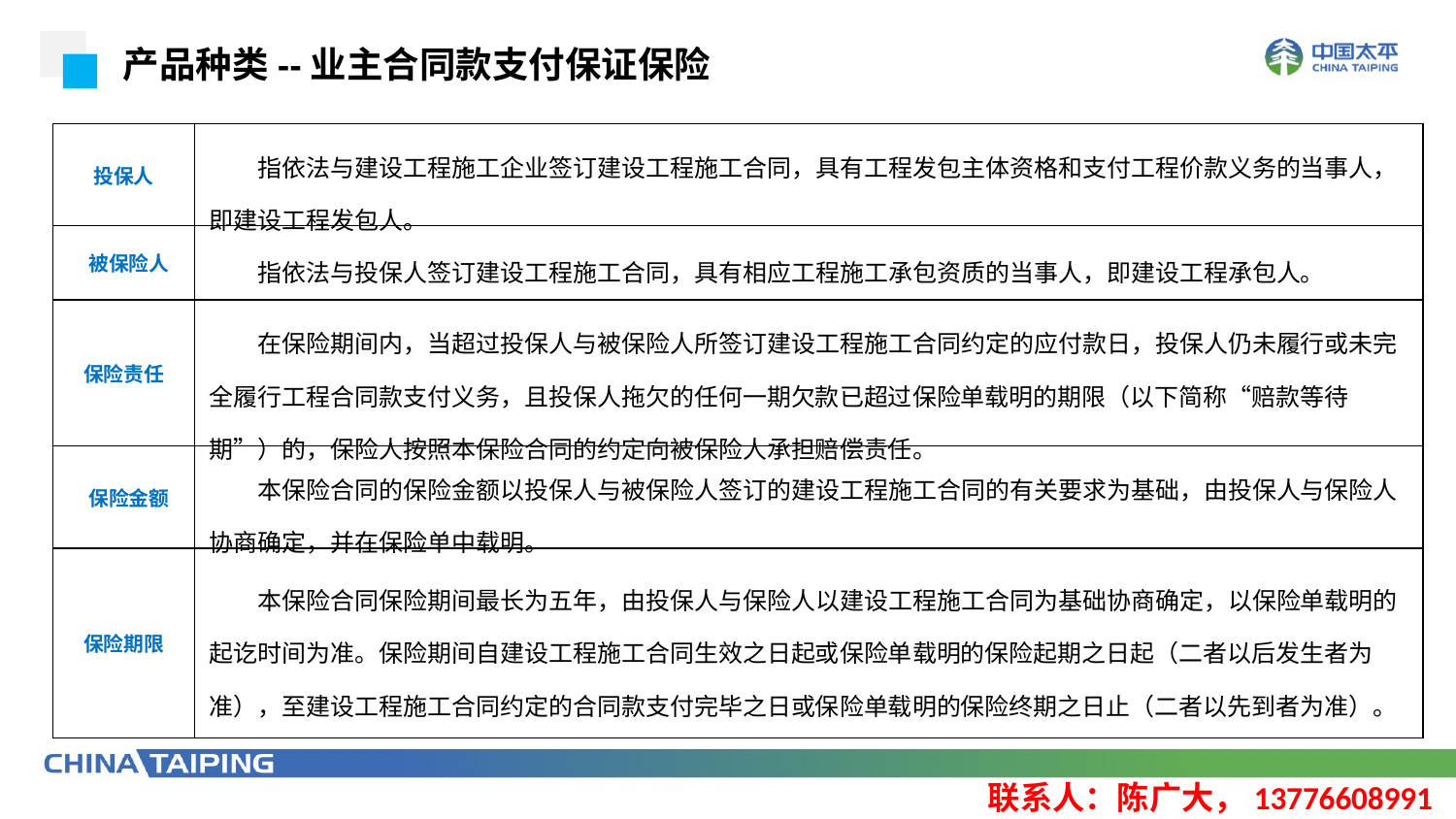

产品种类--业主合同款支付保证保险

| 投保人 | 指依法与建设工程施工企业签订建设工程施工合同，具有工程发包主体资格和支付工程价款义务的当事人，即建设工程发包人。 |
| --- | --- |
| 被保险人 | 指依法与投保人签订建设工程施工合同，具有相应工程施工承包资质的当事人，即建设工程承包人。 |
| 保险责任 | 在保险期间内，当超过投保人与被保险人所签订建设工程施工合同约定的应付款日，投保人仍未履行或未完全履行工程合同款支付义务，且投保人拖欠的任何一期欠款已超过保险单载明的期限（以下简称“赔款等待期”）的，保险人按照本保险合同的约定向被保险人承担赔偿责任。 |
| 保险金额 | 本保险合同的保险金额以投保人与被保险人签订的建设工程施工合同的有关要求为基础，由投保人与保险人协商确定，并在保险单中载明。 |
| 保险期限 | 本保险合同保险期间最长为五年，由投保人与保险人以建设工程施工合同为基础协商确定，以保险单载明的起讫时间为准。保险期间自建设工程施工合同生效之日起或保险单载明的保险起期之日起（二者以后发生者为准），至建设工程施工合同约定的合同款支付完毕之日或保险单载明的保险终期之日止（二者以先到者为准）。 |
联系人：陈广大，13776608991